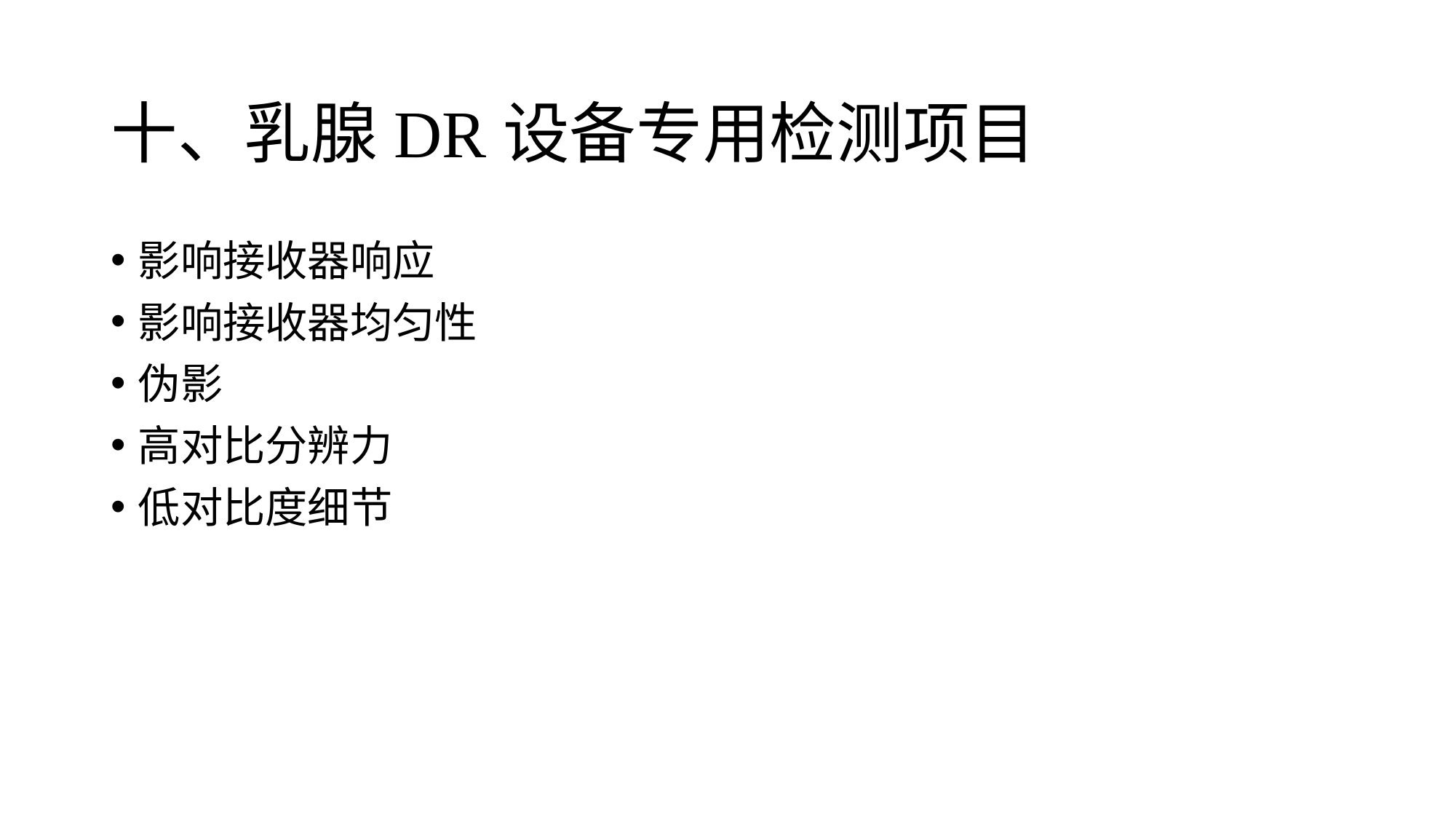

# 十、乳腺DR设备专用检测项目
影响接收器响应
影响接收器均匀性
伪影
高对比分辨力
低对比度细节